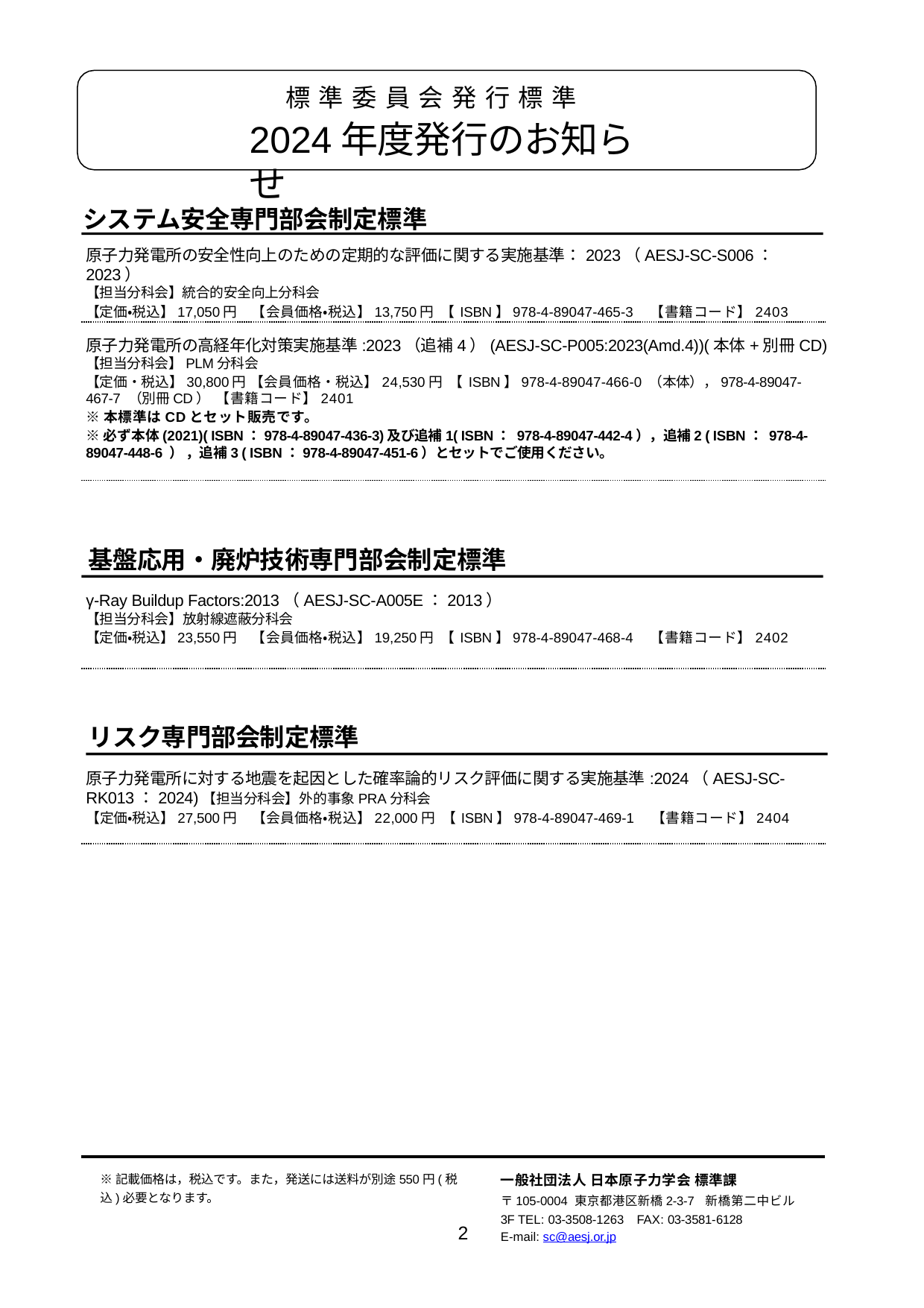

標 準 委 員 会 発 行 標 準
2024年度発行のお知らせ
システム安全専門部会制定標準

原子力発電所の安全性向上のための定期的な評価に関する実施基準：2023（AESJ-SC-S006：2023）
【担当分科会】統合的安全向上分科会
【定価・税込】17,050円　【会員価格・税込】13,750円 【ISBN】978-4-89047-465-3　【書籍コード】2403

原子力発電所の高経年化対策実施基準:2023（追補4）(AESJ-SC-P005:2023(Amd.4))(本体+別冊CD)
【担当分科会】PLM分科会
【定価・税込】30,800円 【会員価格・税込】24,530円 【ISBN】978-4-89047-466-0 （本体），978-4-89047-467-7 （別冊CD）  【書籍コード】2401
※本標準はCDとセット販売です。
※必ず本体(2021)( ISBN：978-4-89047-436-3)及び追補1( ISBN： 978-4-89047-442-4），追補2 ( ISBN： 978-4-89047-448-6 ） ，追補3 ( ISBN：978-4-89047-451-6）とセットでご使用ください。

基盤応用・廃炉技術専門部会制定標準

γ-Ray Buildup Factors:2013（AESJ-SC-A005E：2013）
【担当分科会】放射線遮蔽分科会
【定価・税込】23,550円　【会員価格・税込】19,250円 【ISBN】978-4-89047-468-4　【書籍コード】2402

リスク専門部会制定標準

原子力発電所に対する地震を起因とした確率論的リスク評価に関する実施基準:2024（AESJ-SC-RK013：2024)【担当分科会】外的事象PRA分科会
【定価・税込】27,500円　【会員価格・税込】22,000円 【ISBN】978-4-89047-469-1　【書籍コード】2404

※記載価格は，税込です。また，発送には送料が別途550円(税込)必要となります。
一般社団法人 日本原子力学会 標準課
〒105-0004 東京都港区新橋2-3-7  新橋第二中ビル3F TEL: 03-3508-1263  FAX: 03-3581-6128
E-mail: sc@aesj.or.jp
2